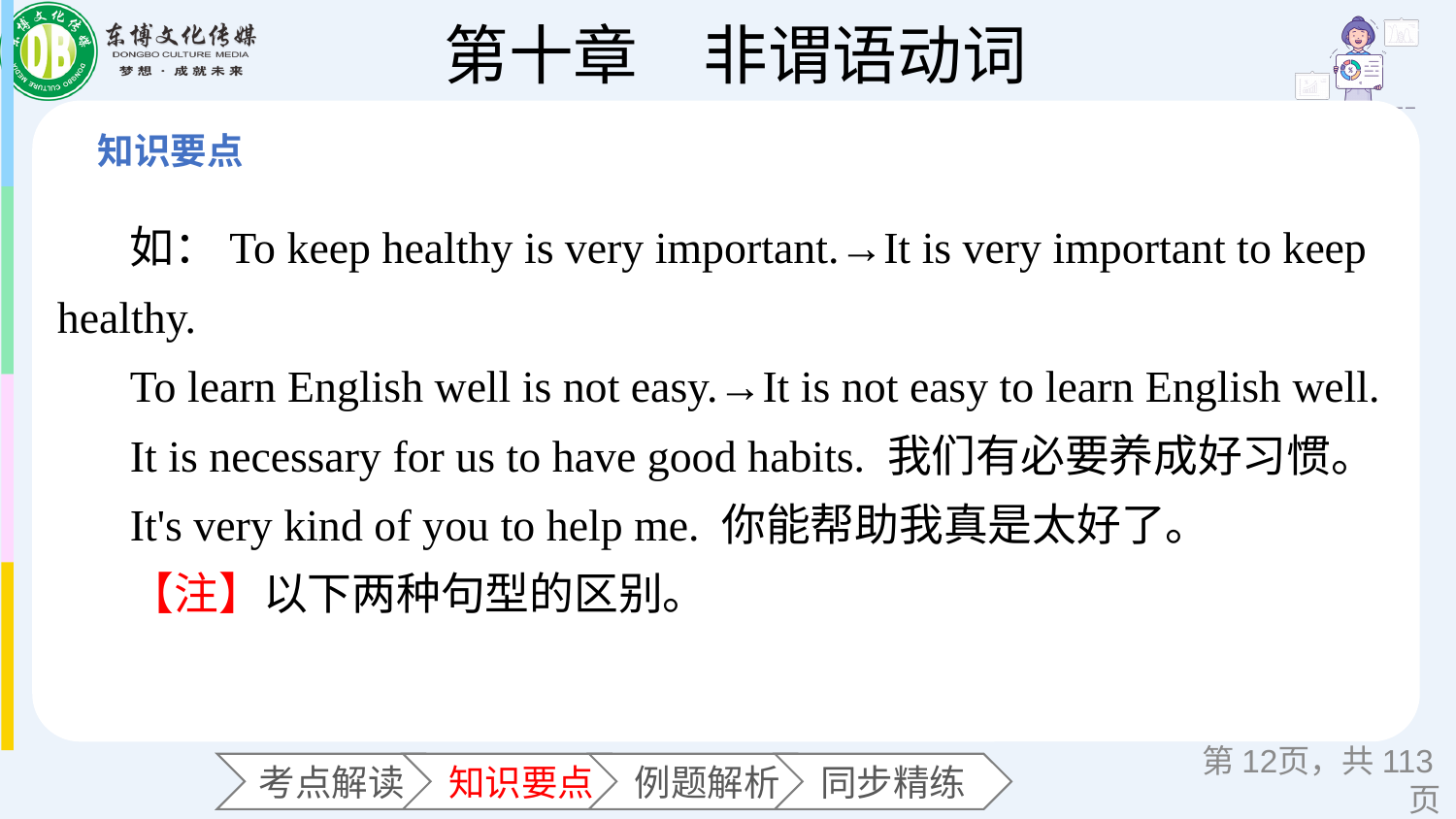

如：To keep healthy is very important.→It is very important to keep healthy.
To learn English well is not easy.→It is not easy to learn English well.
It is necessary for us to have good habits. 我们有必要养成好习惯。
It's very kind of you to help me. 你能帮助我真是太好了。
【注】以下两种句型的区别。
第12页，共113页